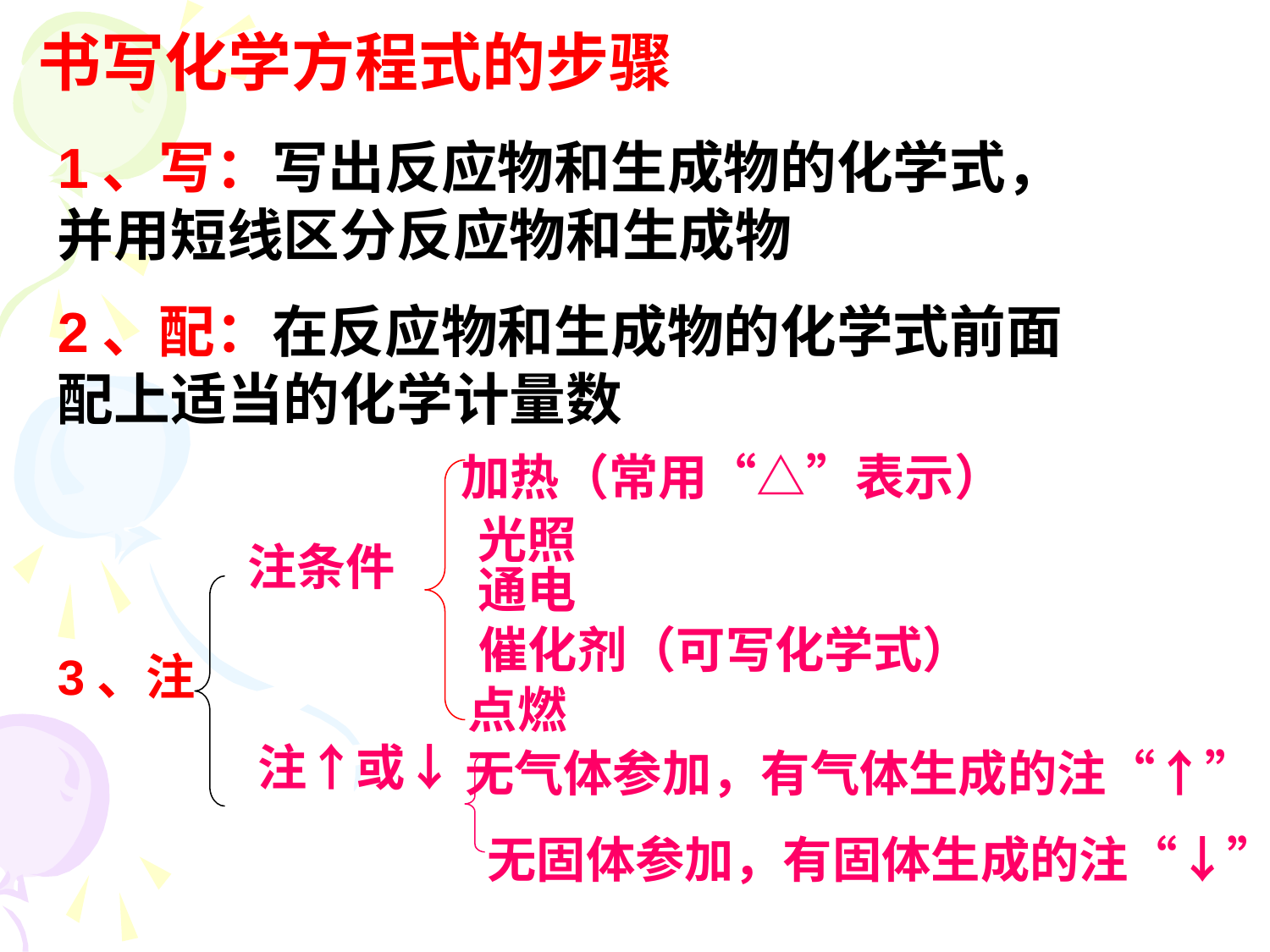

书写化学方程式的步骤
1、写：写出反应物和生成物的化学式，并用短线区分反应物和生成物
2、配：在反应物和生成物的化学式前面配上适当的化学计量数
加热（常用“△”表示）

光照
注条件
通电

催化剂（可写化学式）
3、注
点燃
注↑或↓
无气体参加，有气体生成的注“↑”

无固体参加，有固体生成的注“↓”